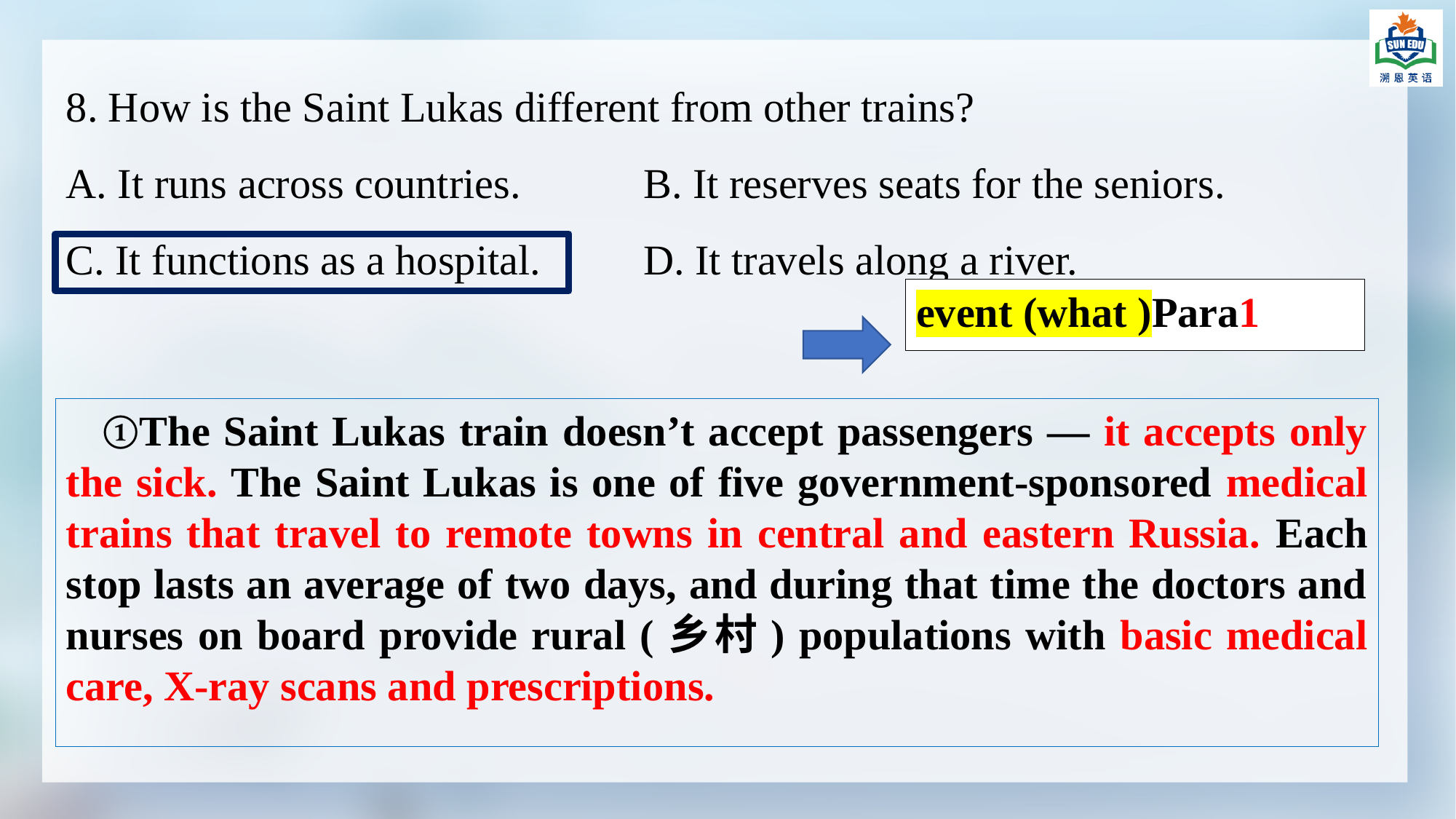

8. How is the Saint Lukas different from other trains?
A. It runs across countries.	   B. It reserves seats for the seniors.
C. It functions as a hospital.	   D. It travels along a river.

event (what )Para1

①The Saint Lukas train doesn’t accept passengers — it accepts only the sick. The Saint Lukas is one of five government-sponsored medical trains that travel to remote towns in central and eastern Russia. Each stop lasts an average of two days, and during that time the doctors and nurses on board provide rural (乡村) populations with basic medical care, X-ray scans and prescriptions.